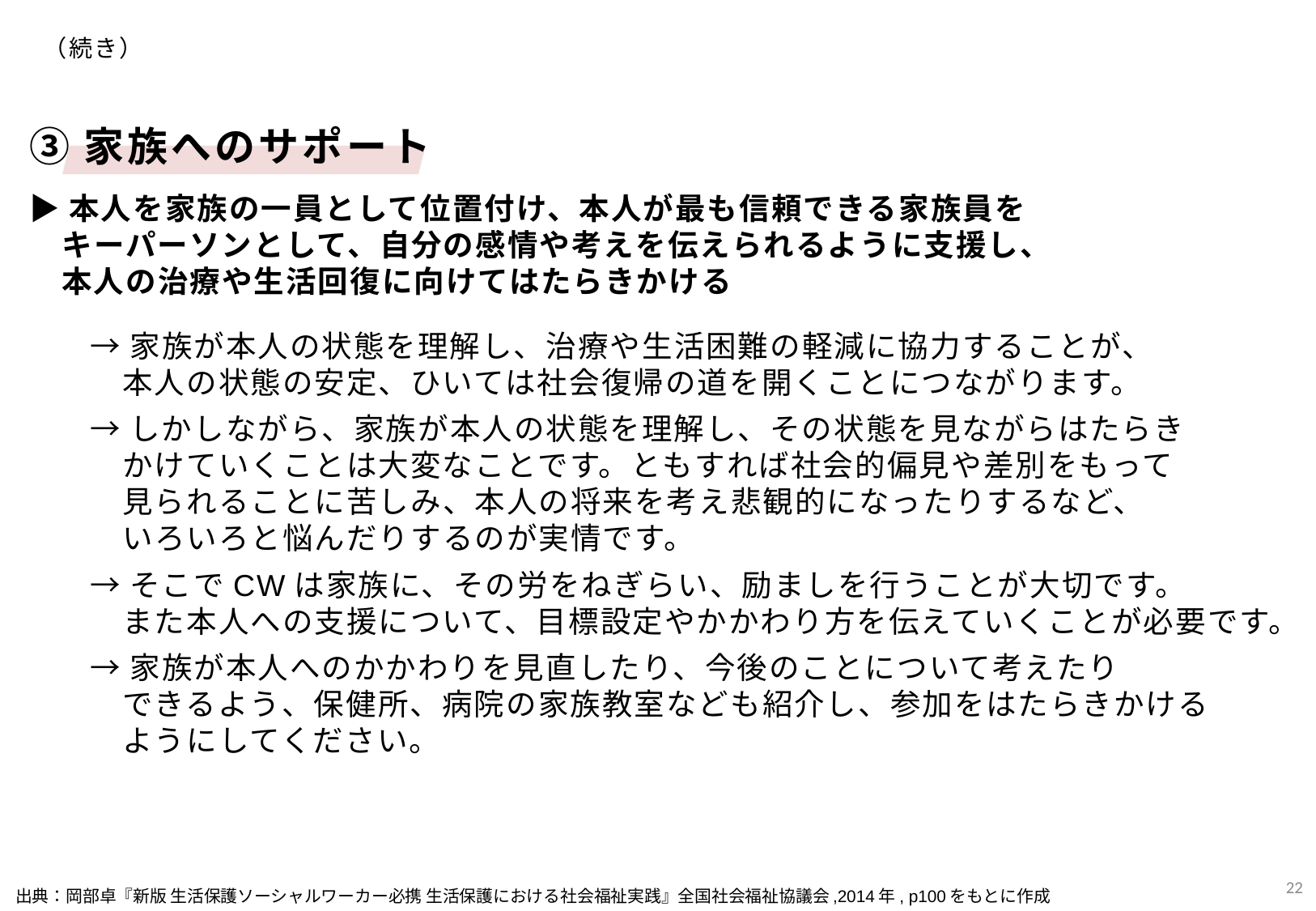

（続き）
③家族へのサポート
▶本人を家族の一員として位置付け、本人が最も信頼できる家族員を
　キーパーソンとして、自分の感情や考えを伝えられるように支援し、
　本人の治療や生活回復に向けてはたらきかける

→家族が本人の状態を理解し、治療や生活困難の軽減に協力することが、
　本人の状態の安定、ひいては社会復帰の道を開くことにつながります。
→しかしながら、家族が本人の状態を理解し、その状態を見ながらはたらき
　かけていくことは大変なことです。ともすれば社会的偏見や差別をもって
　見られることに苦しみ、本人の将来を考え悲観的になったりするなど、
　いろいろと悩んだりするのが実情です。
→そこでCWは家族に、その労をねぎらい、励ましを行うことが大切です。
　また本人への支援について、目標設定やかかわり方を伝えていくことが必要です。
→家族が本人へのかかわりを見直したり、今後のことについて考えたり
　できるよう、保健所、病院の家族教室なども紹介し、参加をはたらきかける
　ようにしてください。

22
出典：岡部卓『新版 生活保護ソーシャルワーカー必携 生活保護における社会福祉実践』全国社会福祉協議会,2014年, p100をもとに作成